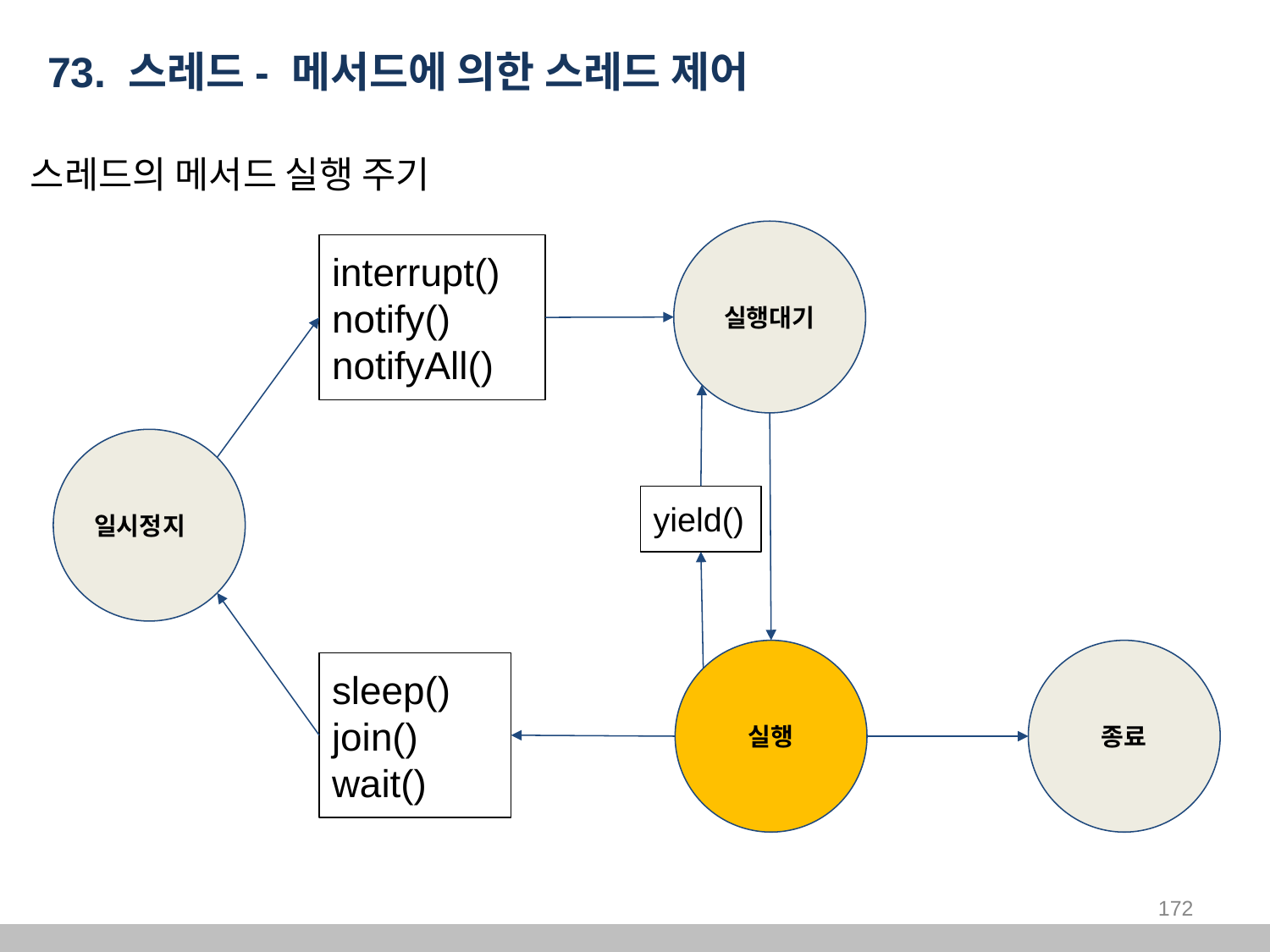

73. 스레드- 메서드에 의한 스레드 제어
스레드의 메서드 실행 주기
실행대기
interrupt()
notify()
notifyAll()
일시정지
yield()
실행
종료
sleep()
join()
wait()
172